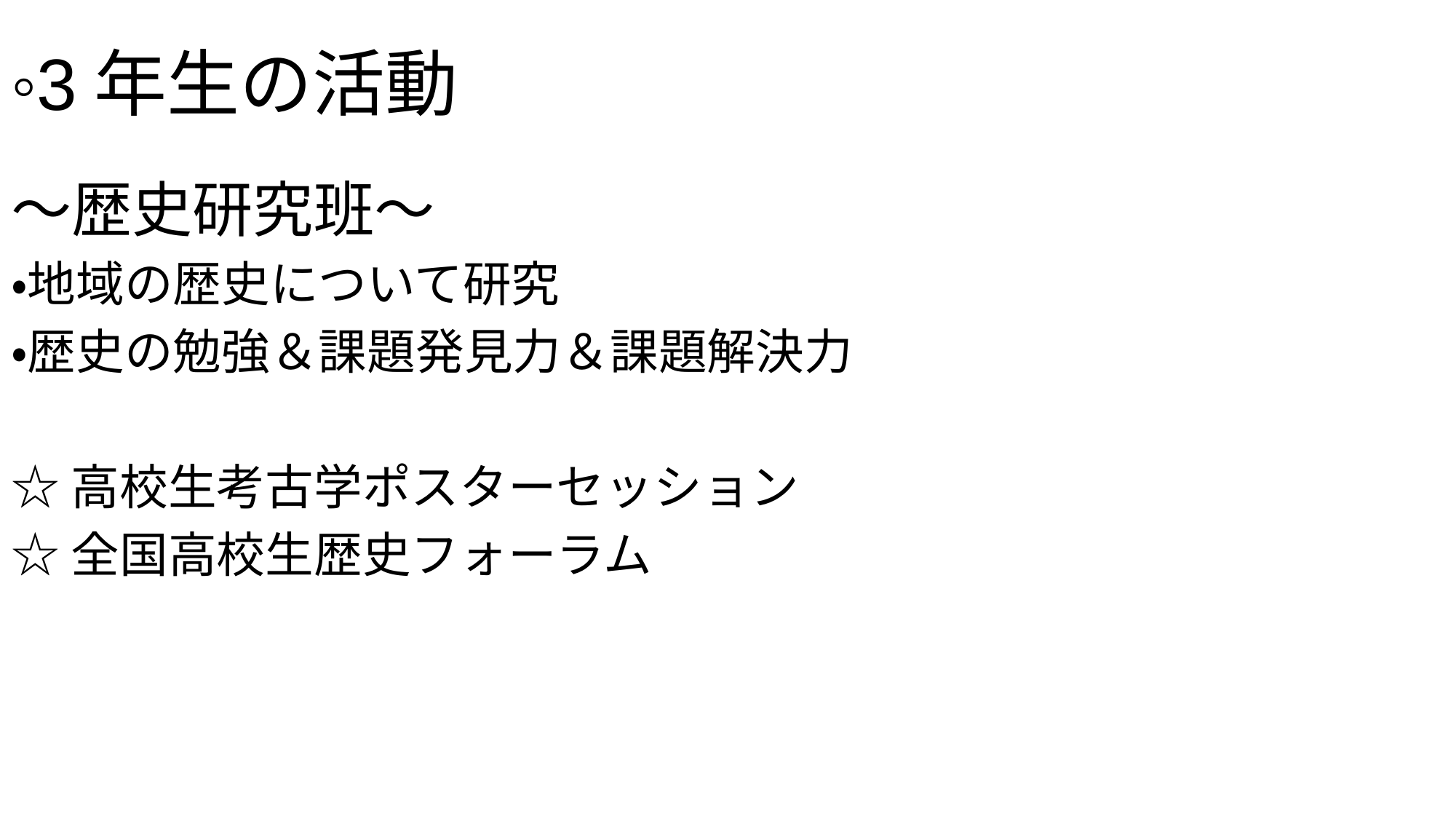

# ◦3年生の活動
～歴史研究班～
・地域の歴史について研究
・歴史の勉強＆課題発見力＆課題解決力

☆高校生考古学ポスターセッション
☆全国高校生歴史フォーラム